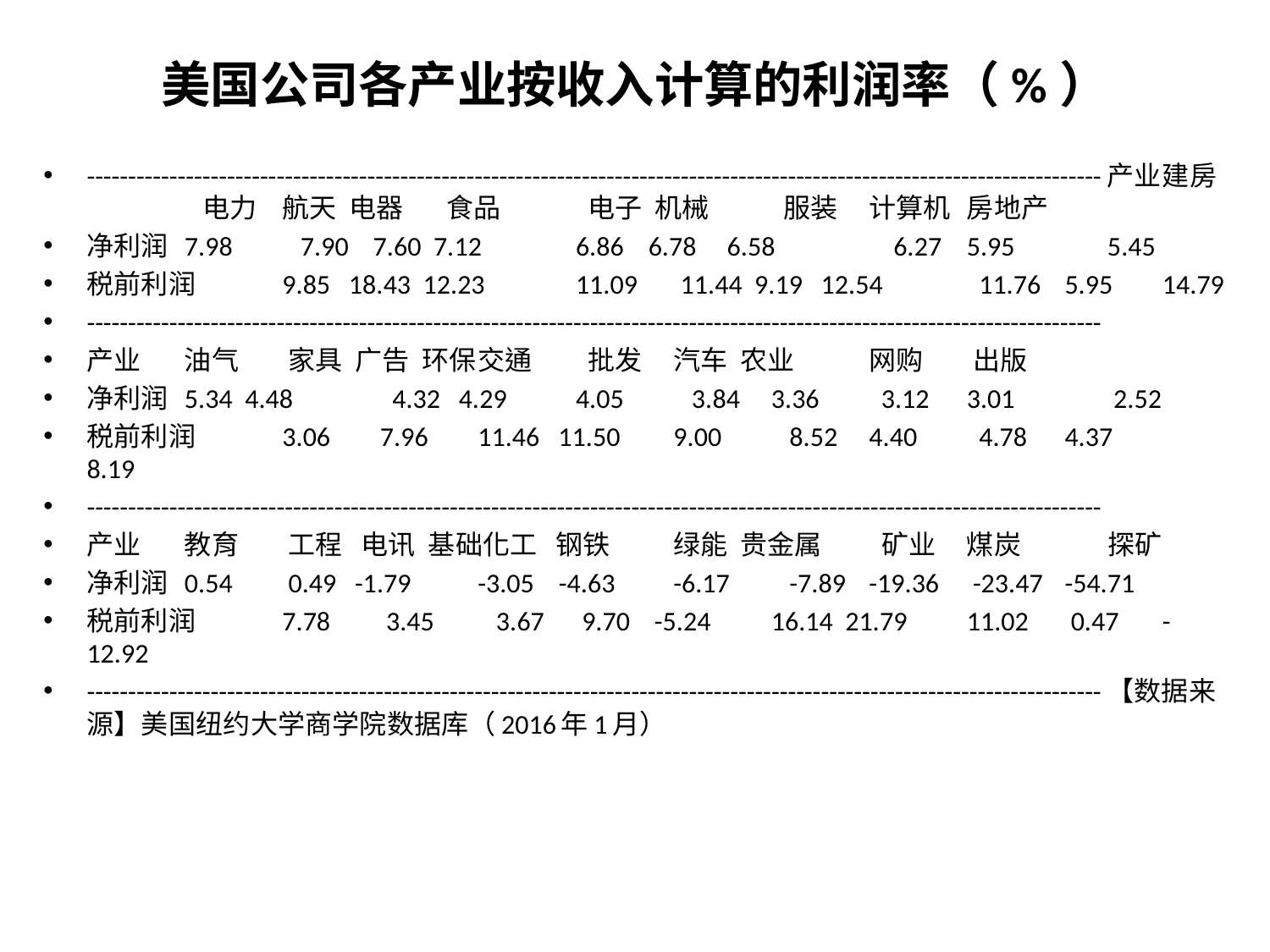

# 美国公司各产业按收入计算的利润率（%）
---------------------------------------------------------------------------------------------------------------------------产业		建房	   电力    航天  电器       食品	  电子  机械	  服装 	计算机	房地产
净利润	7.98	   7.90    7.60  7.12 	6.86    6.78     6.58	    6.27	5.95	       5.45
税前利润	9.85   18.43  12.23	11.09       11.44  9.19   12.54	  11.76	5.95  	14.79
---------------------------------------------------------------------------------------------------------------------------
产业		油气	 家具  广告  环保	交通	  批发	汽车  农业	网购 	 出版
净利润	5.34  4.48	  4.32   4.29	4.05	   3.84	3.36	  3.12	3.01	        2.52
税前利润	3.06	7.96	11.46   11.50	9.00	   8.52	4.40	  4.78	4.37	        8.19
---------------------------------------------------------------------------------------------------------------------------
产业		教育	 工程   电讯  基础化工   钢铁	绿能  贵金属	  矿业 	煤炭	       探矿
净利润	0.54	 0.49   -1.79 	-3.05    -4.63  	-6.17	   -7.89 	-19.36	 -23.47	-54.71
税前利润	7.78	 3.45	   3.67	 9.70    -5.24	16.14  21.79	11.02	 0.47 	-12.92
---------------------------------------------------------------------------------------------------------------------------【数据来源】美国纽约大学商学院数据库（2016年1月）